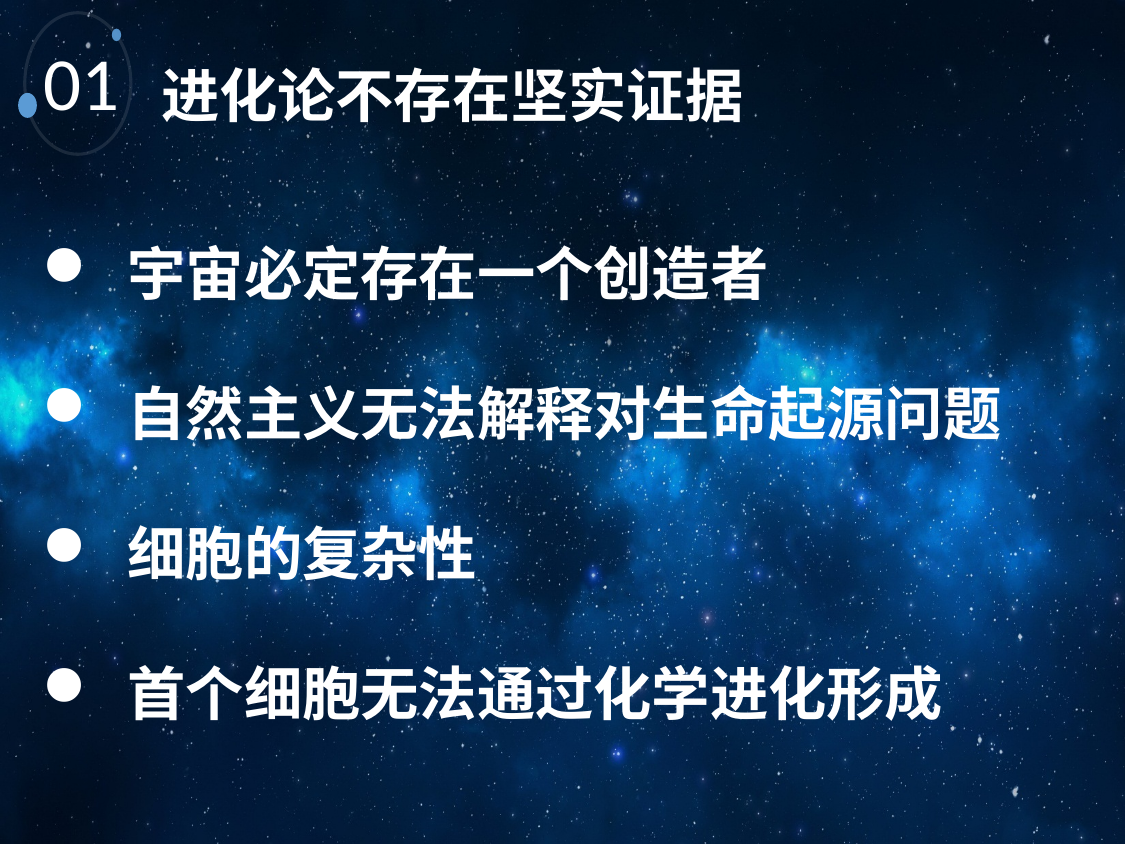

01
进化论不存在坚实证据
 宇宙必定存在一个创造者
 自然主义无法解释对生命起源问题
 细胞的复杂性
 首个细胞无法通过化学进化形成